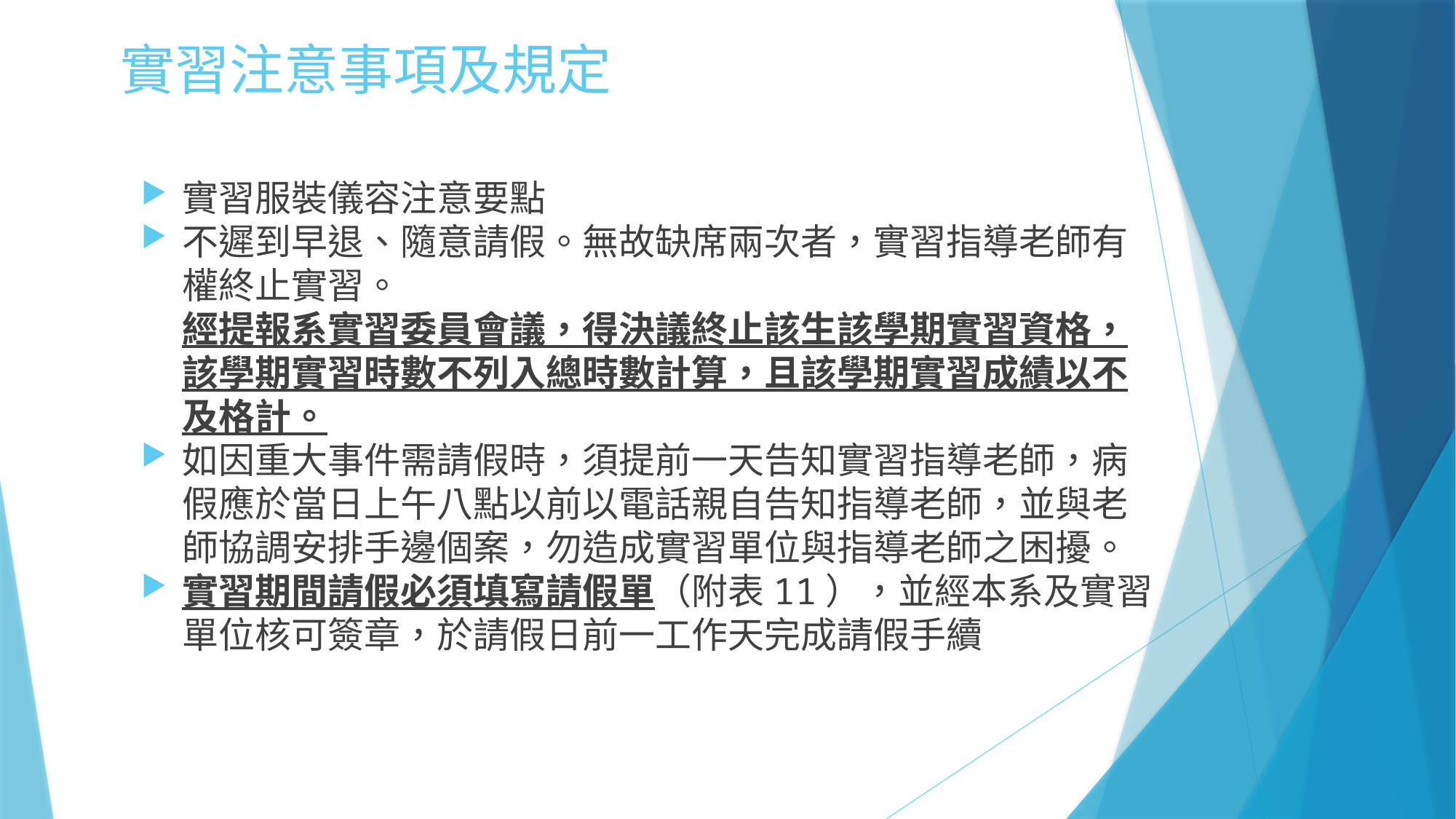

# 實習注意事項及規定
實習服裝儀容注意要點
不遲到早退、隨意請假。無故缺席兩次者，實習指導老師有權終止實習。
經提報系實習委員會議，得決議終止該生該學期實習資格，該學期實習時數不列入總時數計算，且該學期實習成績以不及格計。
如因重大事件需請假時，須提前一天告知實習指導老師，病假應於當日上午八點以前以電話親自告知指導老師，並與老師協調安排手邊個案，勿造成實習單位與指導老師之困擾。
實習期間請假必須填寫請假單（附表11），並經本系及實習單位核可簽章，於請假日前一工作天完成請假手續